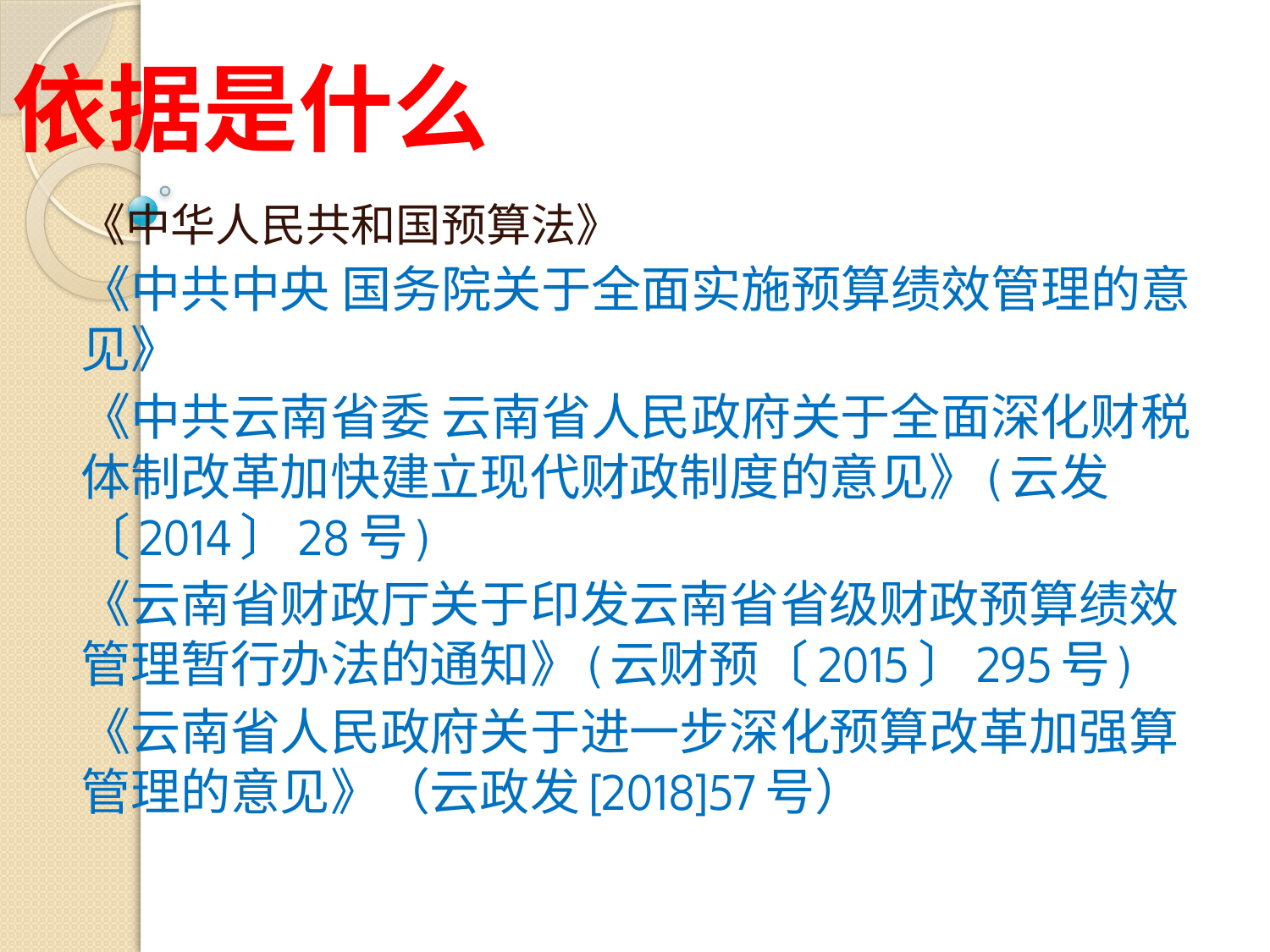

# 依据是什么
《中华人民共和国预算法》
《中共中央 国务院关于全面实施预算绩效管理的意见》
《中共云南省委 云南省人民政府关于全面深化财税体制改革加快建立现代财政制度的意见》(云发〔2014〕28号)
《云南省财政厅关于印发云南省省级财政预算绩效管理暂行办法的通知》(云财预〔2015〕295号)
《云南省人民政府关于进一步深化预算改革加强算管理的意见》（云政发[2018]57号）